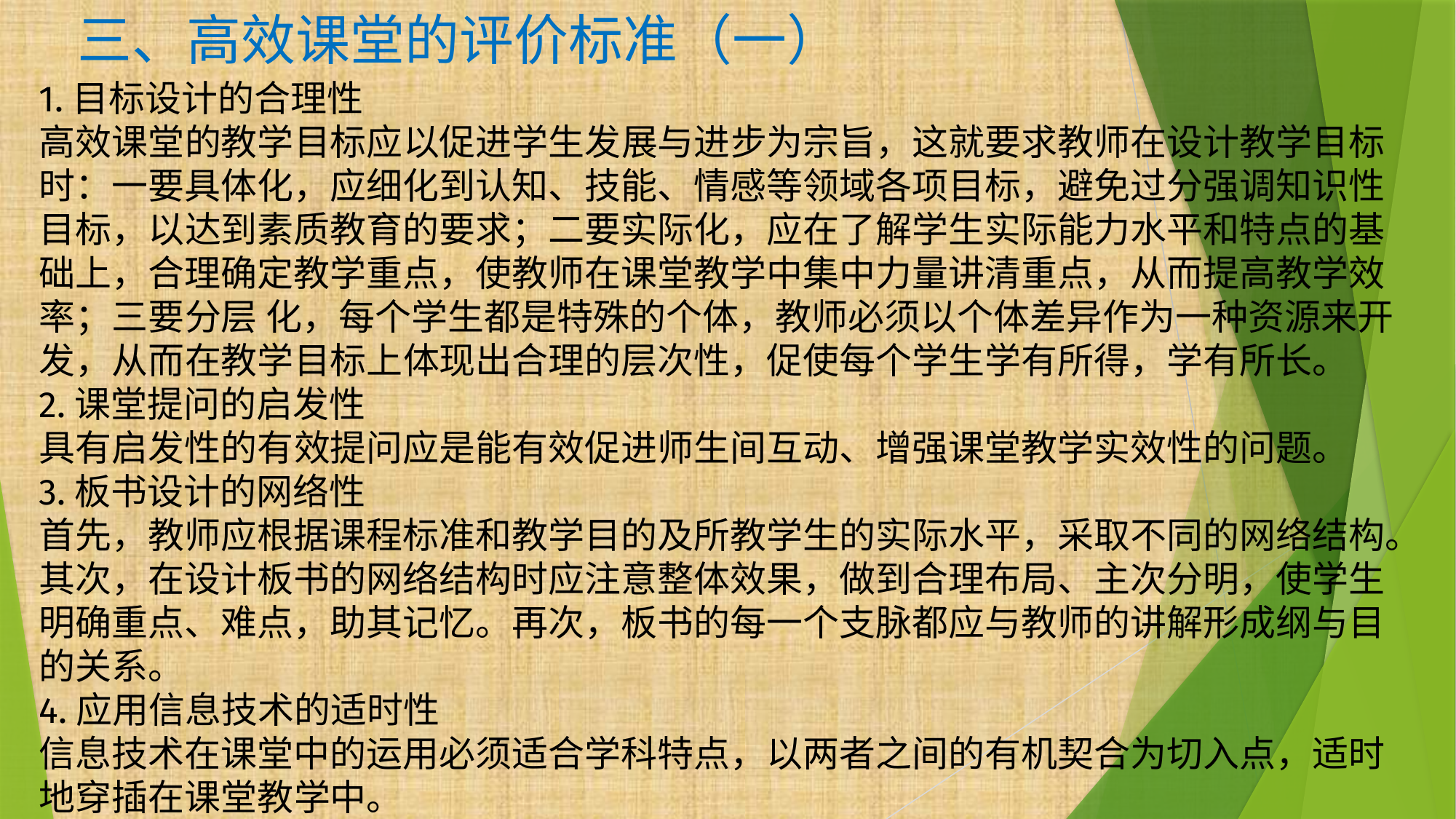

# 三、高效课堂的评价标准（一）
1.目标设计的合理性
高效课堂的教学目标应以促进学生发展与进步为宗旨，这就要求教师在设计教学目标时：一要具体化，应细化到认知、技能、情感等领域各项目标，避免过分强调知识性目标，以达到素质教育的要求；二要实际化，应在了解学生实际能力水平和特点的基础上，合理确定教学重点，使教师在课堂教学中集中力量讲清重点，从而提高教学效率；三要分层 化，每个学生都是特殊的个体，教师必须以个体差异作为一种资源来开发，从而在教学目标上体现出合理的层次性，促使每个学生学有所得，学有所长。
2.课堂提问的启发性
具有启发性的有效提问应是能有效促进师生间互动、增强课堂教学实效性的问题。
3.板书设计的网络性
首先，教师应根据课程标准和教学目的及所教学生的实际水平，采取不同的网络结构。其次，在设计板书的网络结构时应注意整体效果，做到合理布局、主次分明，使学生明确重点、难点，助其记忆。再次，板书的每一个支脉都应与教师的讲解形成纲与目的关系。
4.应用信息技术的适时性
信息技术在课堂中的运用必须适合学科特点，以两者之间的有机契合为切入点，适时地穿插在课堂教学中。